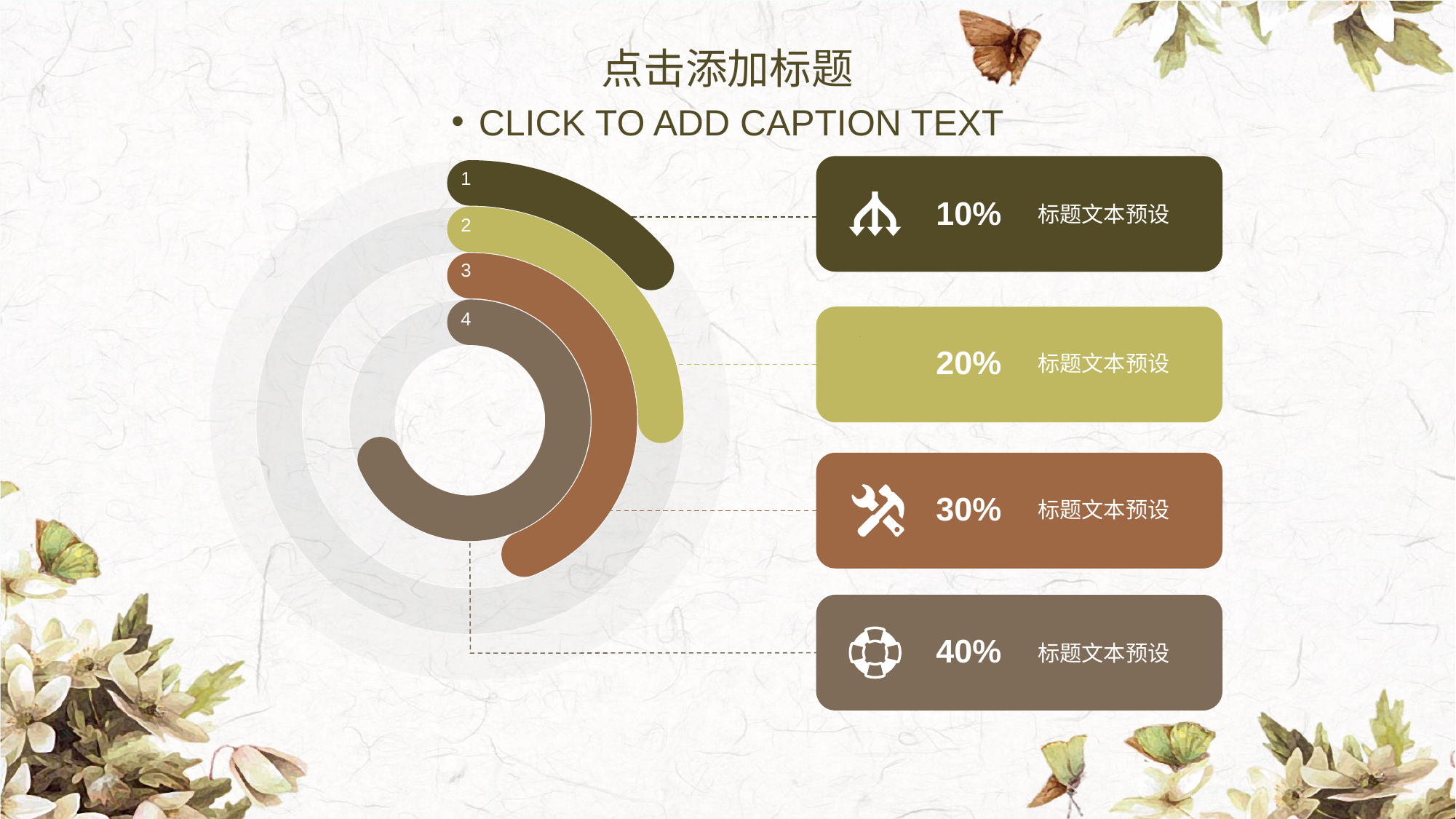

点击添加标题
CLICK TO ADD CAPTION TEXT

1

10%

标题文本预设
2

3

4

20%
标题文本预设

30%

标题文本预设

40%

标题文本预设